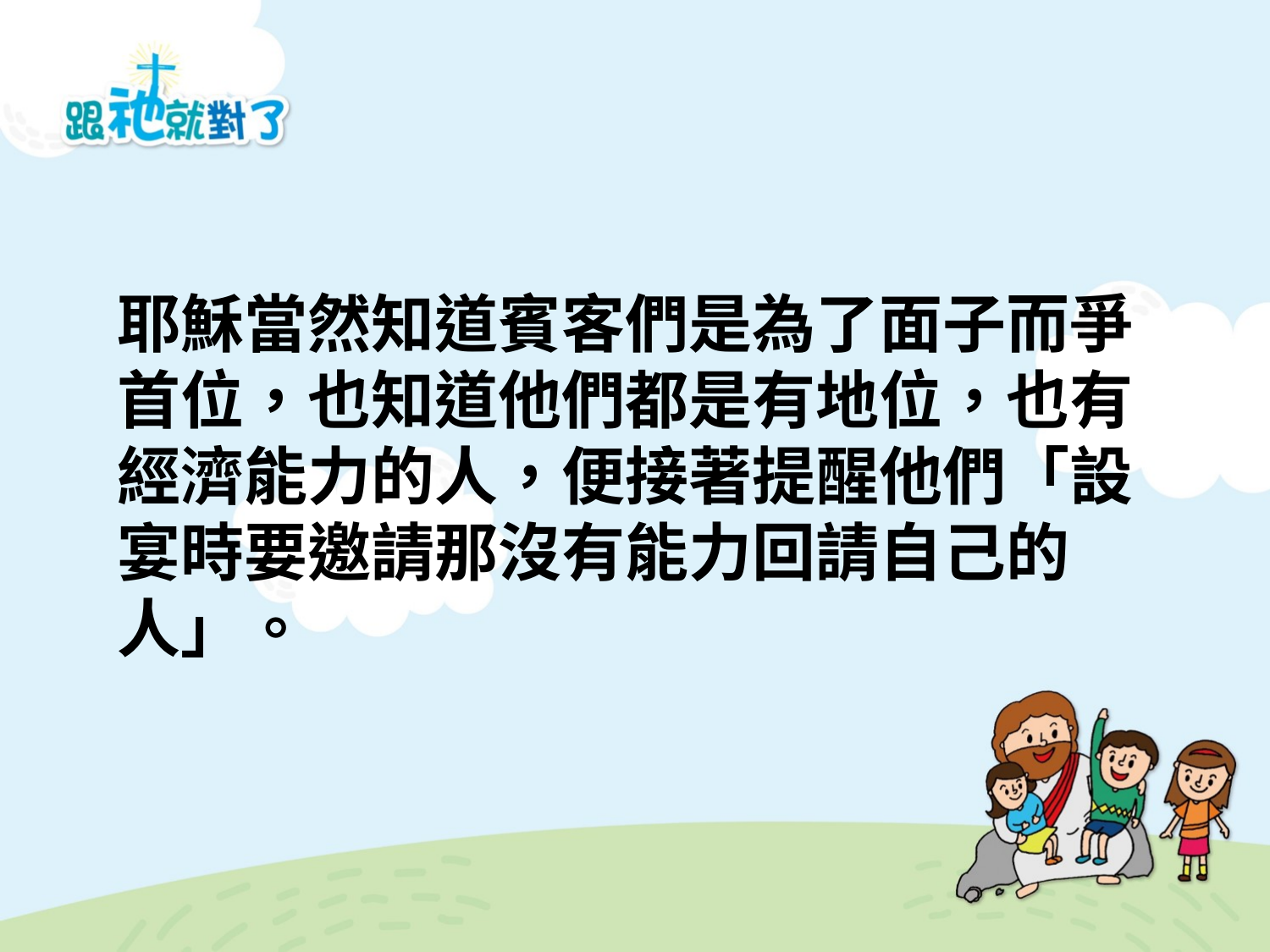

耶穌當然知道賓客們是為了面子而爭首位，也知道他們都是有地位，也有經濟能力的人，便接著提醒他們「設宴時要邀請那沒有能力回請自己的人」。